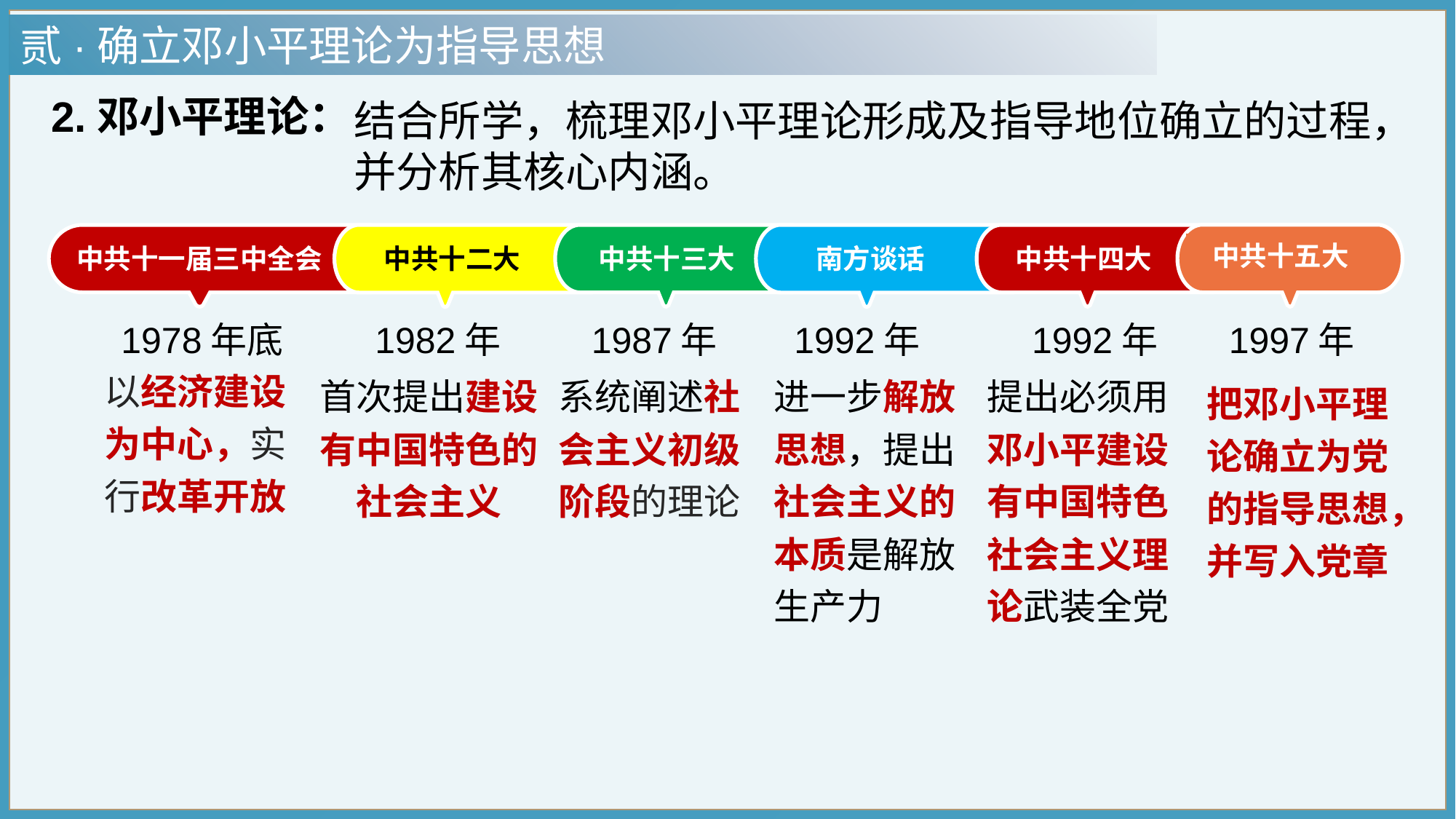

贰·确立邓小平理论为指导思想
2.邓小平理论：
结合所学，梳理邓小平理论形成及指导地位确立的过程，
并分析其核心内涵。

中共十五大
中共十三大
南方谈话
中共十四大
中共十一届三中全会

中共十二大
1978年底
1982年
1987年
1992年
1992年
1997年
以经济建设为中心，实行改革开放
首次提出建设有中国特色的社会主义
系统阐述社会主义初级阶段的理论
进一步解放思想，提出社会主义的本质是解放生产力
提出必须用邓小平建设有中国特色社会主义理论武装全党
把邓小平理论确立为党的指导思想，并写入党章